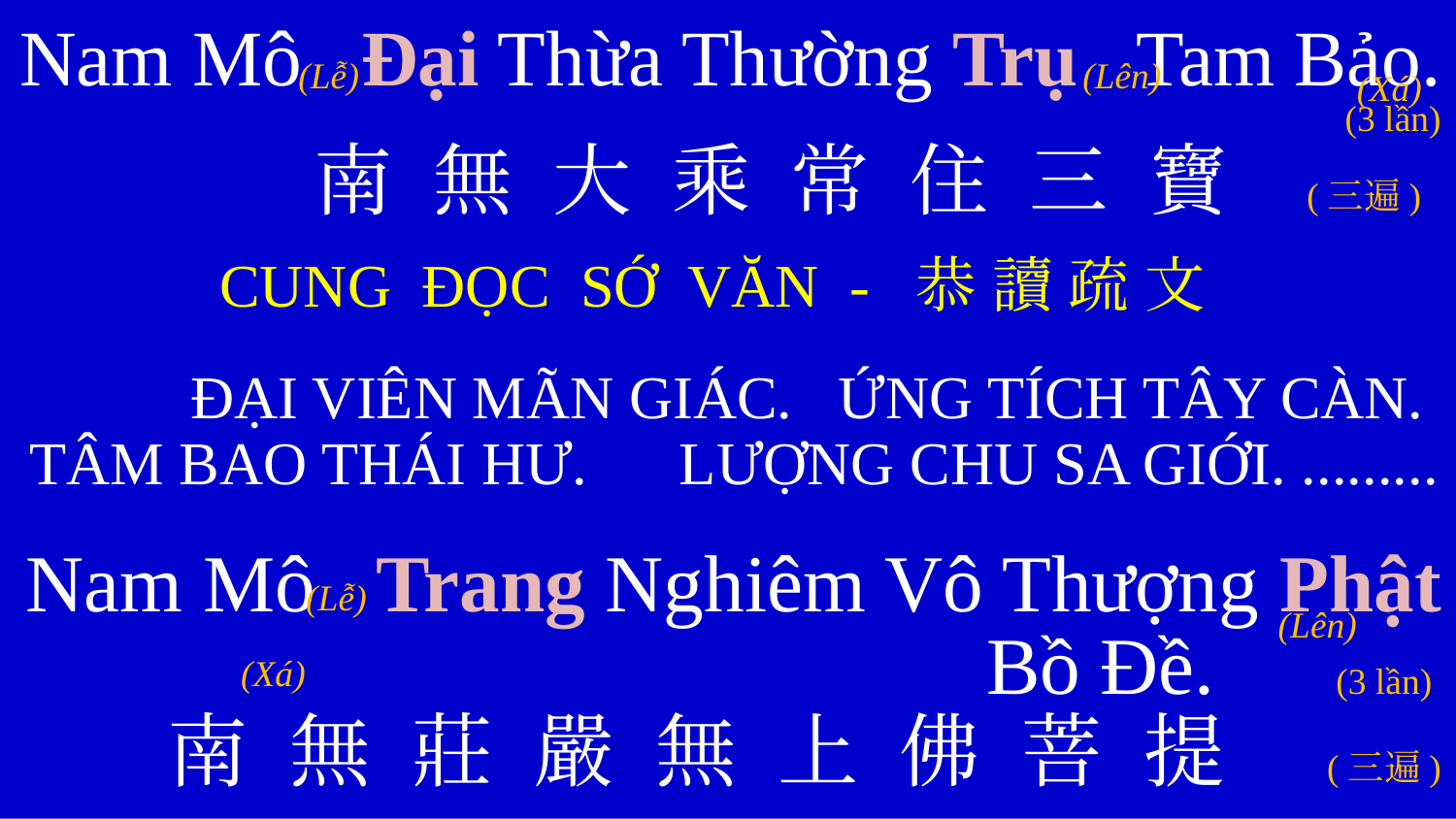

Nam Mô   Đại Thừa Thường Trụ   Tam Bảo. (3 lần)
南  無  大  乘  常  住  三  寶   (三遍)

CUNG  ĐỌC  SỚ  VĂN  -  恭 讀 疏 文

ĐẠI VIÊN MÃN GIÁC.   ỨNG TÍCH TÂY CÀN.
TÂM BAO THÁI HƯ.      LƯỢNG CHU SA GIỚI. .........

Nam Mô   Trang Nghiêm Vô Thượng Phật Bồ Đề.      (3 lần)
南  無  莊  嚴  無  上  佛  菩  提    (三遍)
(Lễ)
(Lên)
 (Xá)
(Lễ)
(Lên)
 (Xá)